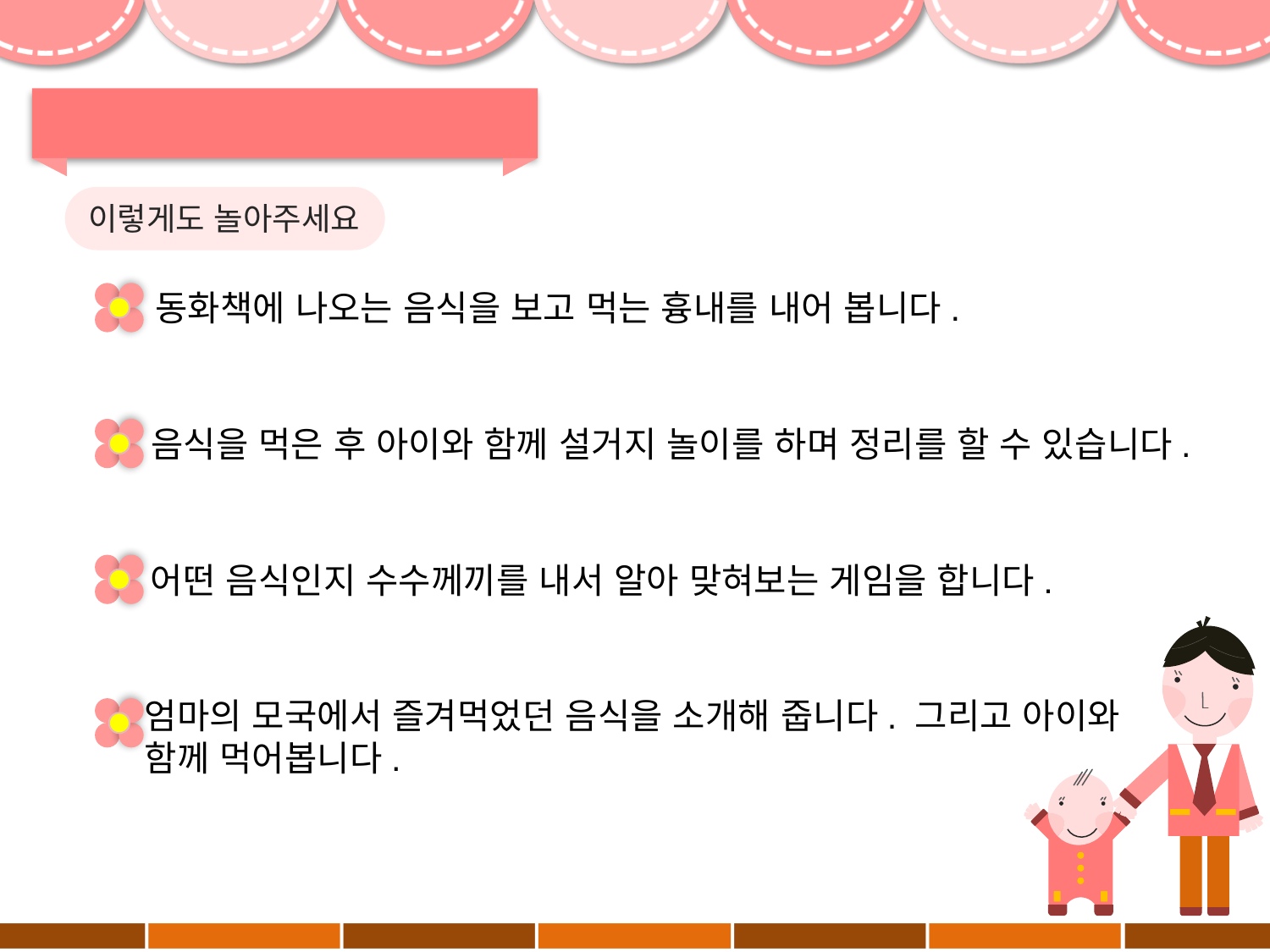

이렇게도 놀아주세요
동화책에 나오는 음식을 보고 먹는 흉내를 내어 봅니다.

음식을 먹은 후 아이와 함께 설거지 놀이를 하며 정리를 할 수 있습니다.

어떤 음식인지 수수께끼를 내서 알아 맞혀보는 게임을 합니다.

엄마의 모국에서 즐겨먹었던 음식을 소개해 줍니다. 그리고 아이와
함께 먹어봅니다.